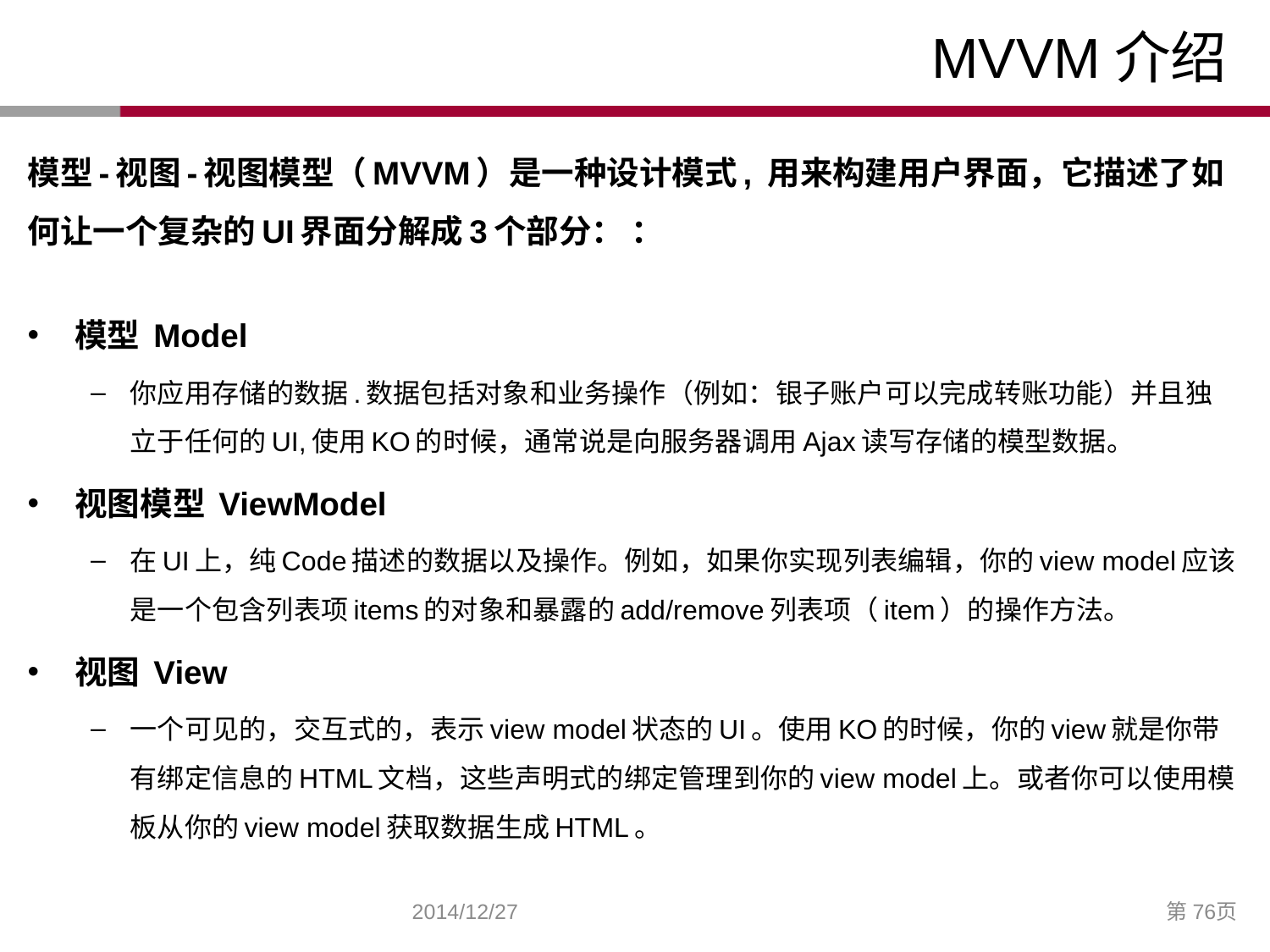

# MVVM介绍
模型-视图-视图模型（MVVM）是一种设计模式, 用来构建用户界面，它描述了如何让一个复杂的UI界面分解成3个部分： ：
模型 Model
你应用存储的数据.数据包括对象和业务操作（例如：银子账户可以完成转账功能）并且独立于任何的UI,使用KO的时候，通常说是向服务器调用Ajax读写存储的模型数据。
视图模型 ViewModel
在UI上，纯Code描述的数据以及操作。例如，如果你实现列表编辑，你的view model应该是一个包含列表项items的对象和暴露的add/remove列表项（item）的操作方法。
视图 View
一个可见的，交互式的，表示view model状态的UI。使用KO的时候，你的view就是你带有绑定信息的HTML文档，这些声明式的绑定管理到你的view model上。或者你可以使用模板从你的view model获取数据生成HTML。
2014/12/27
第76页